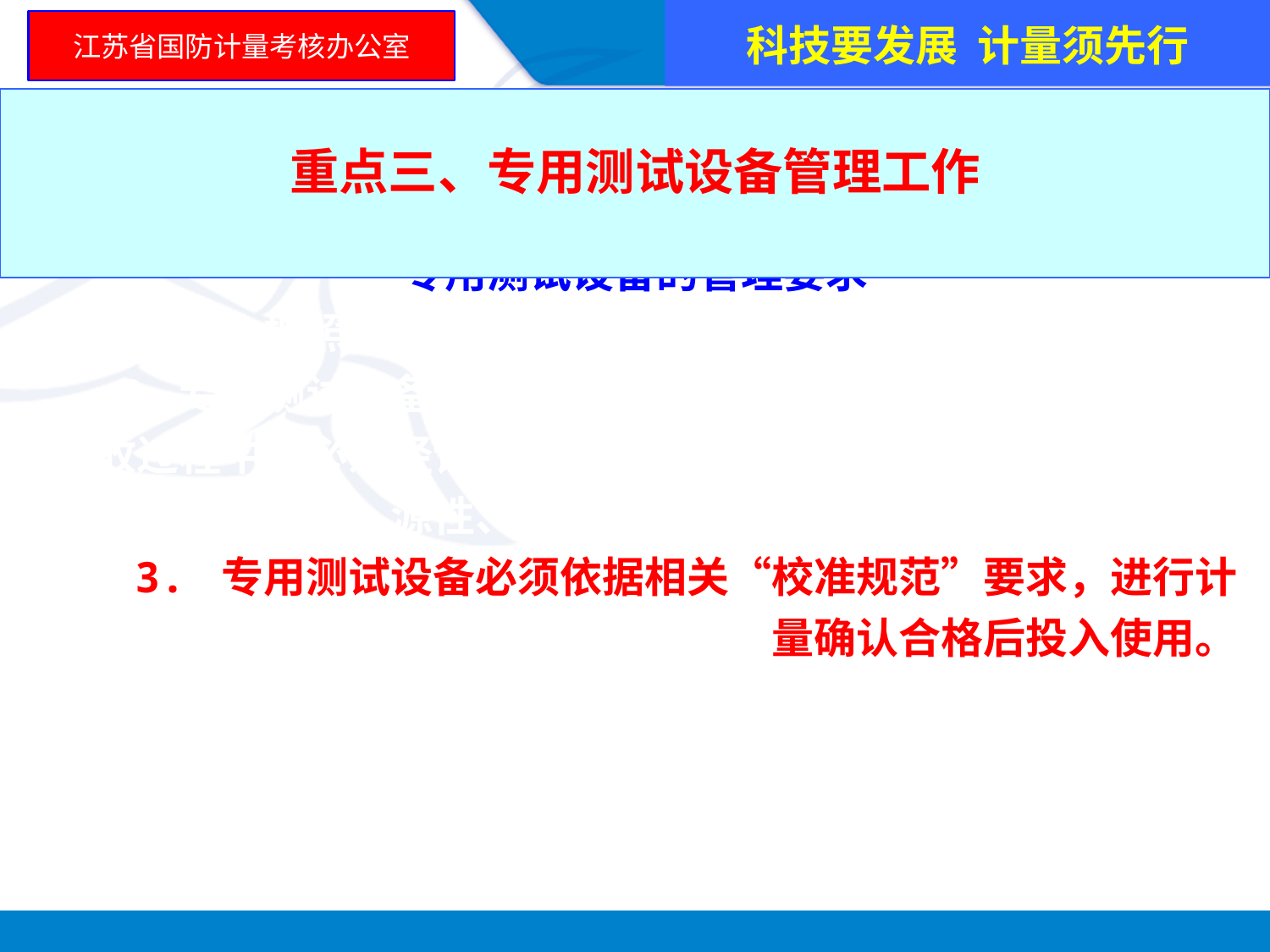

科技要发展  计量须先行
江苏省国防计量考核办公室
重点三、专用测试设备管理工作

专用测试设备的管理要求
   1.按照专用测试设备管理的相关要求，实行分类管理。
   2.专用测试设备的研制、购置或引进的策划、可行性方案和验收过程中，必须经计量人员进行技术审查确认：技术指标、溯源性、先进性、适用性和计量技术保障条件。
   3. 专用测试设备必须依据相关“校准规范”要求，进行计量确认合格后投入使用。
   4.专用测试设备的校准人员必须取得相应的资格证书。
   5. 外来、外借及临时配套的专用测试设备实行使用前计量确认，使用单位实行动态准用管理。